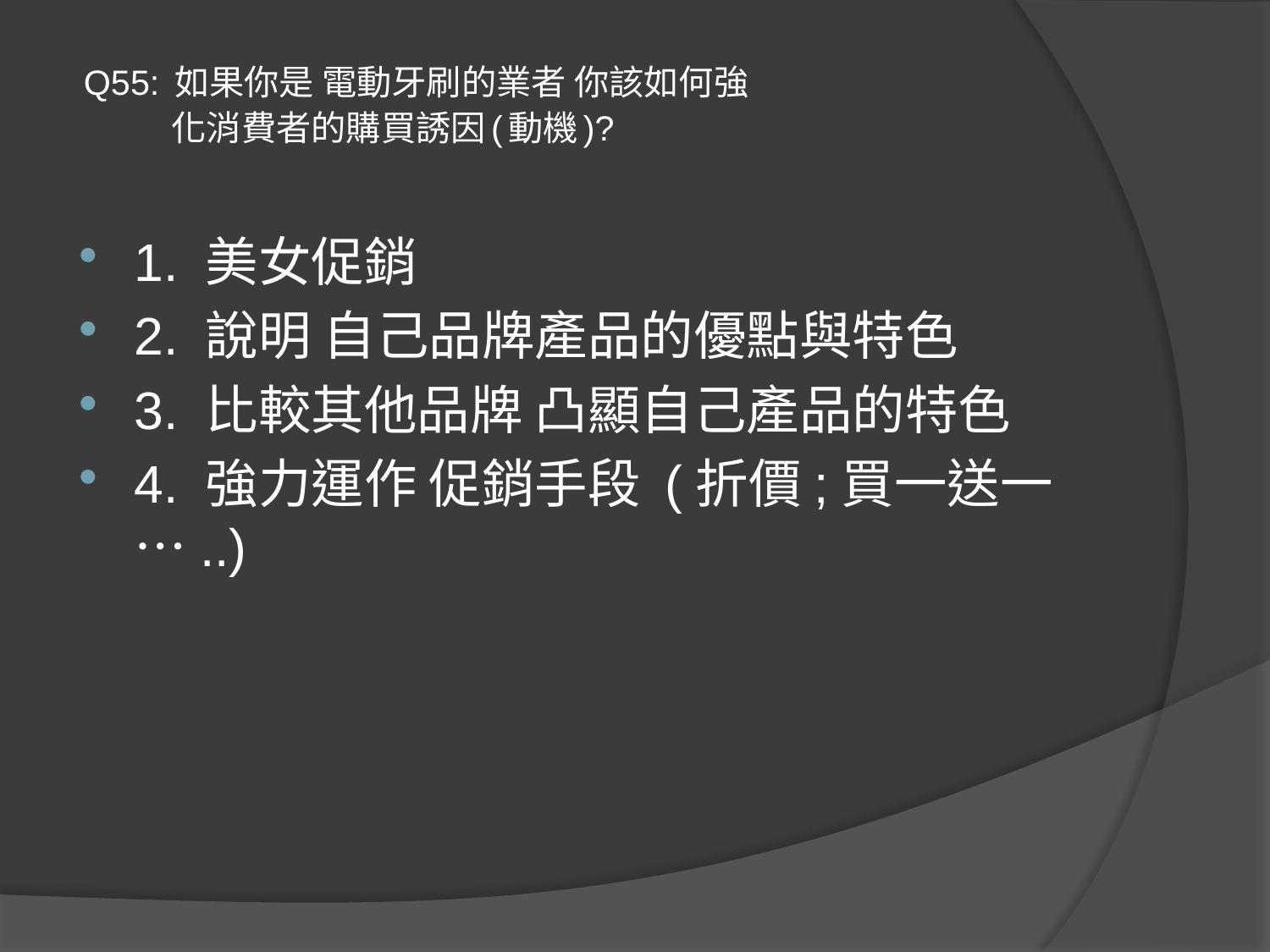

# Q55: 如果你是 電動牙刷的業者 你該如何強 化消費者的購買誘因(動機)?
1. 美女促銷
2. 說明 自己品牌產品的優點與特色
3. 比較其他品牌 凸顯自己產品的特色
4. 強力運作 促銷手段 (折價;買一送一 …..)